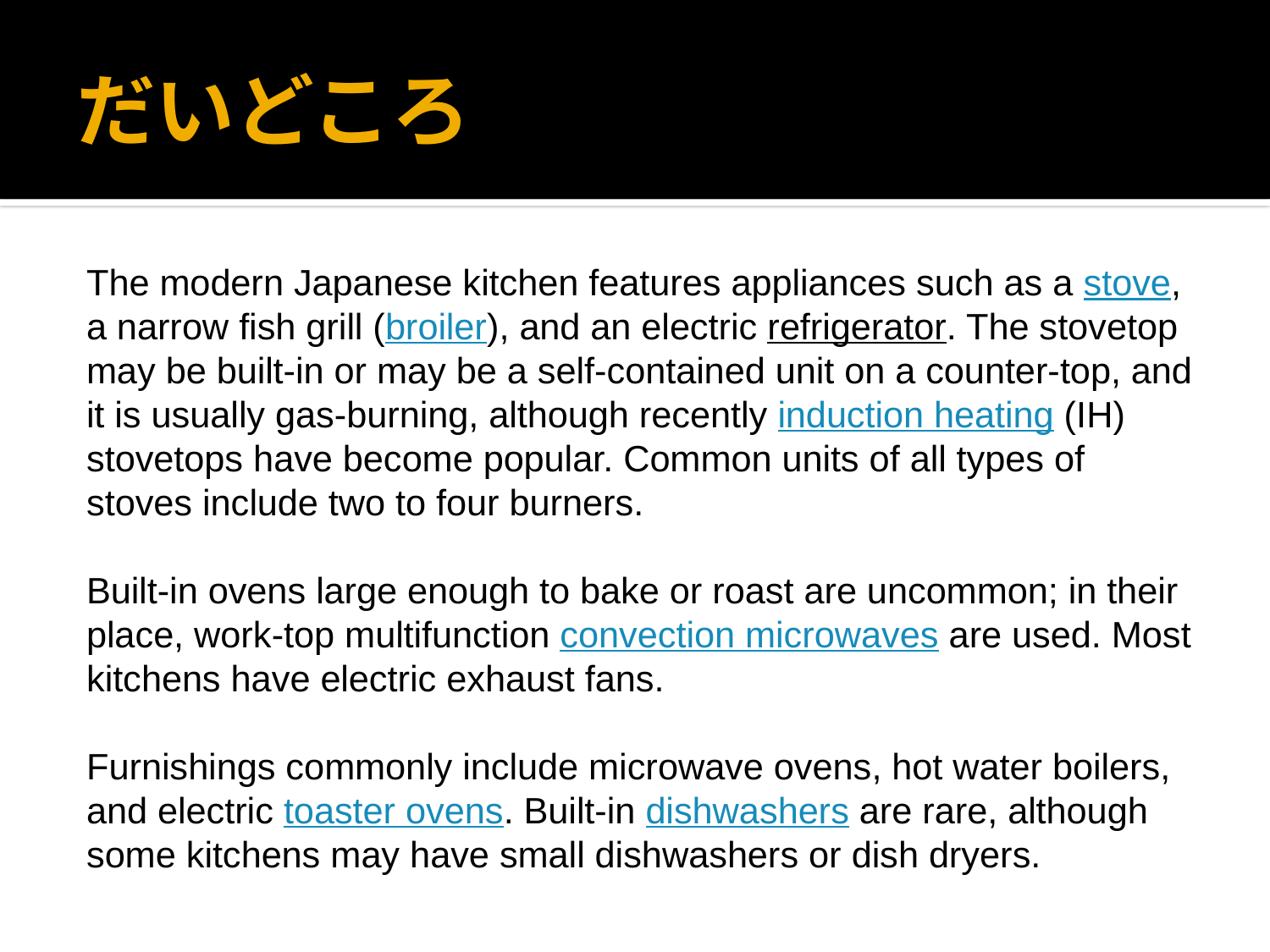

# だいどころ
The modern Japanese kitchen features appliances such as a stove, a narrow fish grill (broiler), and an electric refrigerator. The stovetop may be built-in or may be a self-contained unit on a counter-top, and it is usually gas-burning, although recently induction heating (IH) stovetops have become popular. Common units of all types of stoves include two to four burners.

Built-in ovens large enough to bake or roast are uncommon; in their place, work-top multifunction convection microwaves are used. Most kitchens have electric exhaust fans.

Furnishings commonly include microwave ovens, hot water boilers, and electric toaster ovens. Built-in dishwashers are rare, although some kitchens may have small dishwashers or dish dryers.